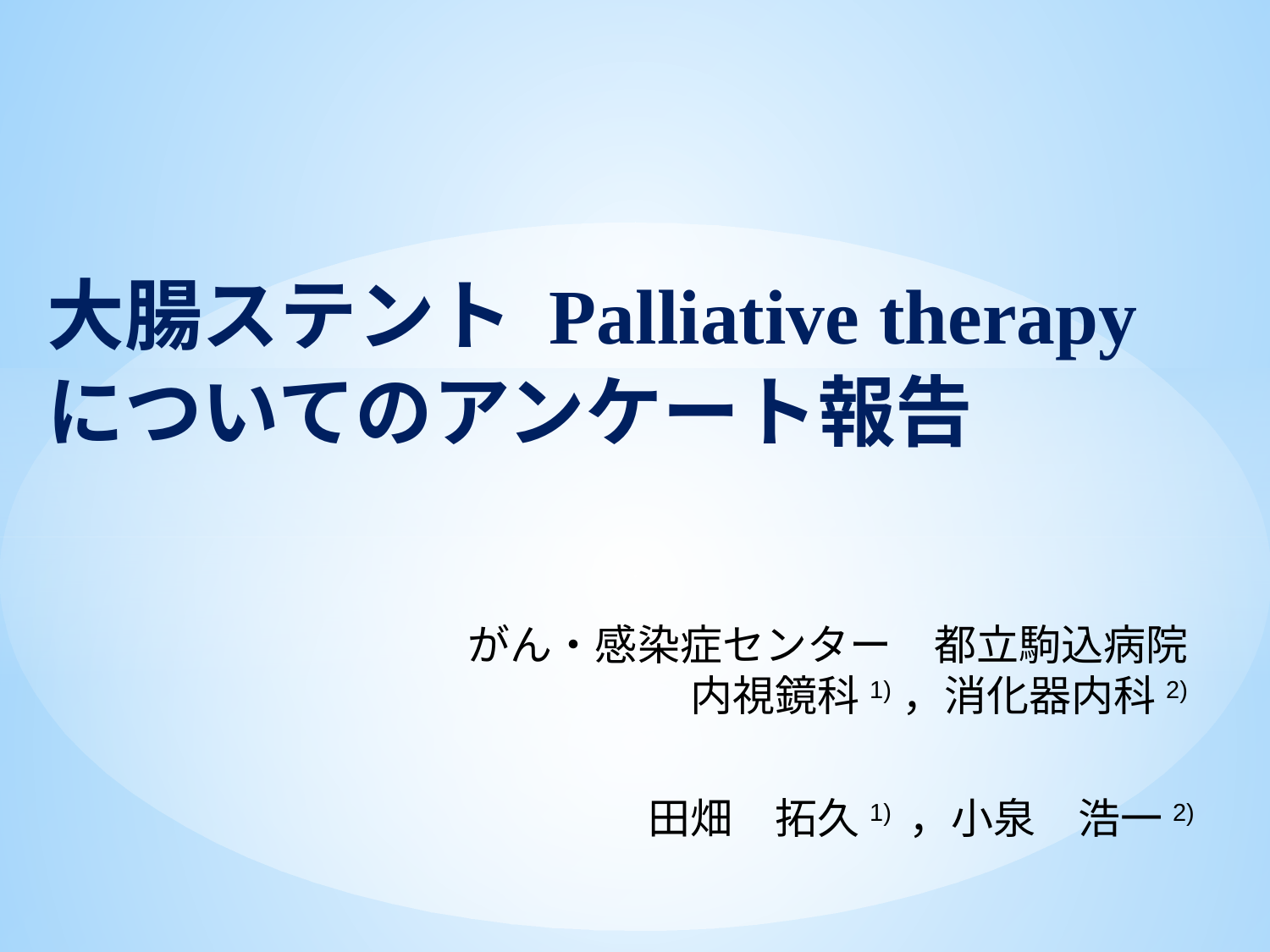

大腸ステント Palliative therapy
についてのアンケート報告
がん・感染症センター　都立駒込病院
内視鏡科1)，消化器内科2)
田畑　拓久1) ，小泉　浩一2)